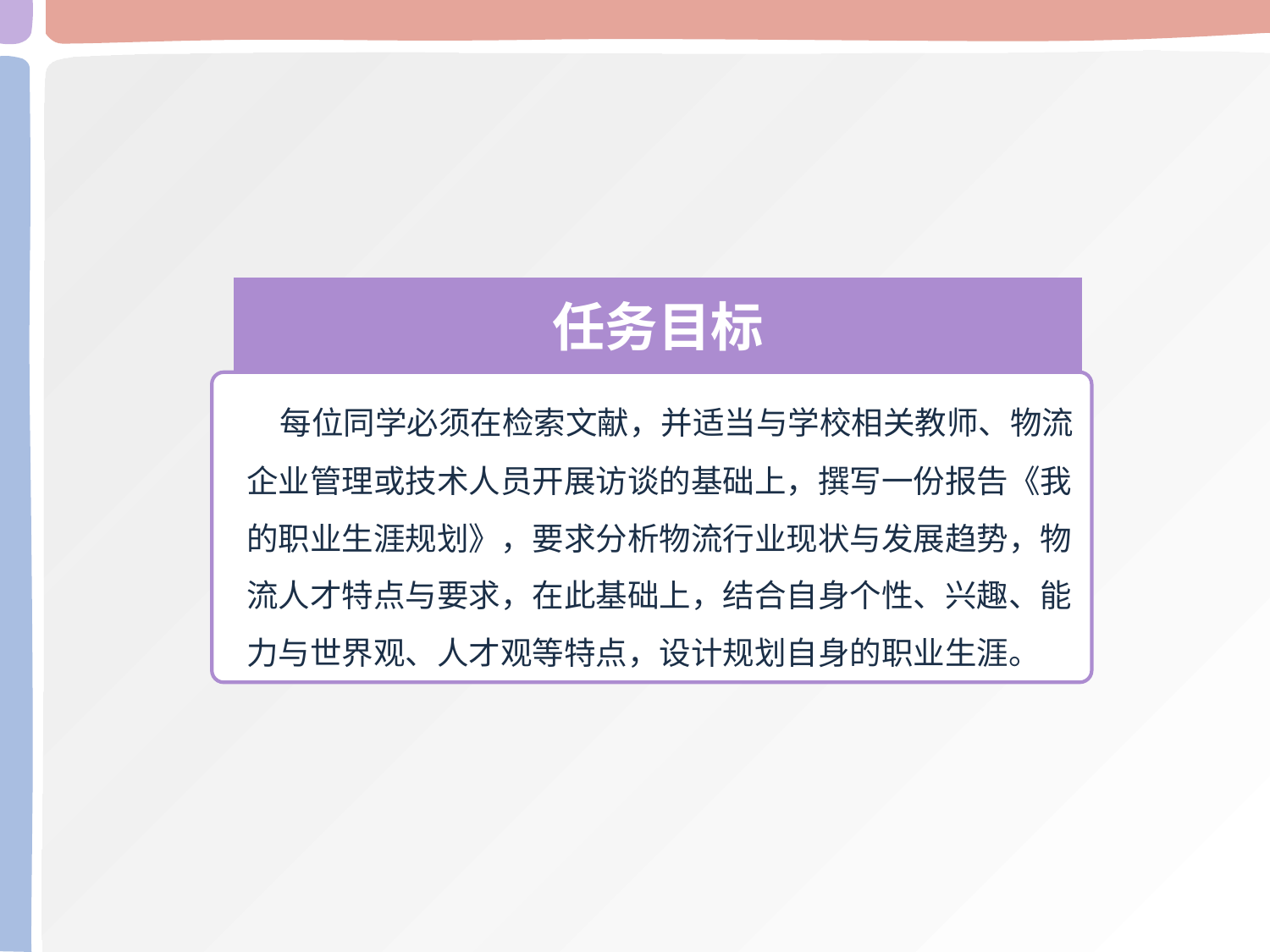

任务目标
   每位同学必须在检索文献，并适当与学校相关教师、物流企业管理或技术人员开展访谈的基础上，撰写一份报告《我的职业生涯规划》，要求分析物流行业现状与发展趋势，物流人才特点与要求，在此基础上，结合自身个性、兴趣、能力与世界观、人才观等特点，设计规划自身的职业生涯。